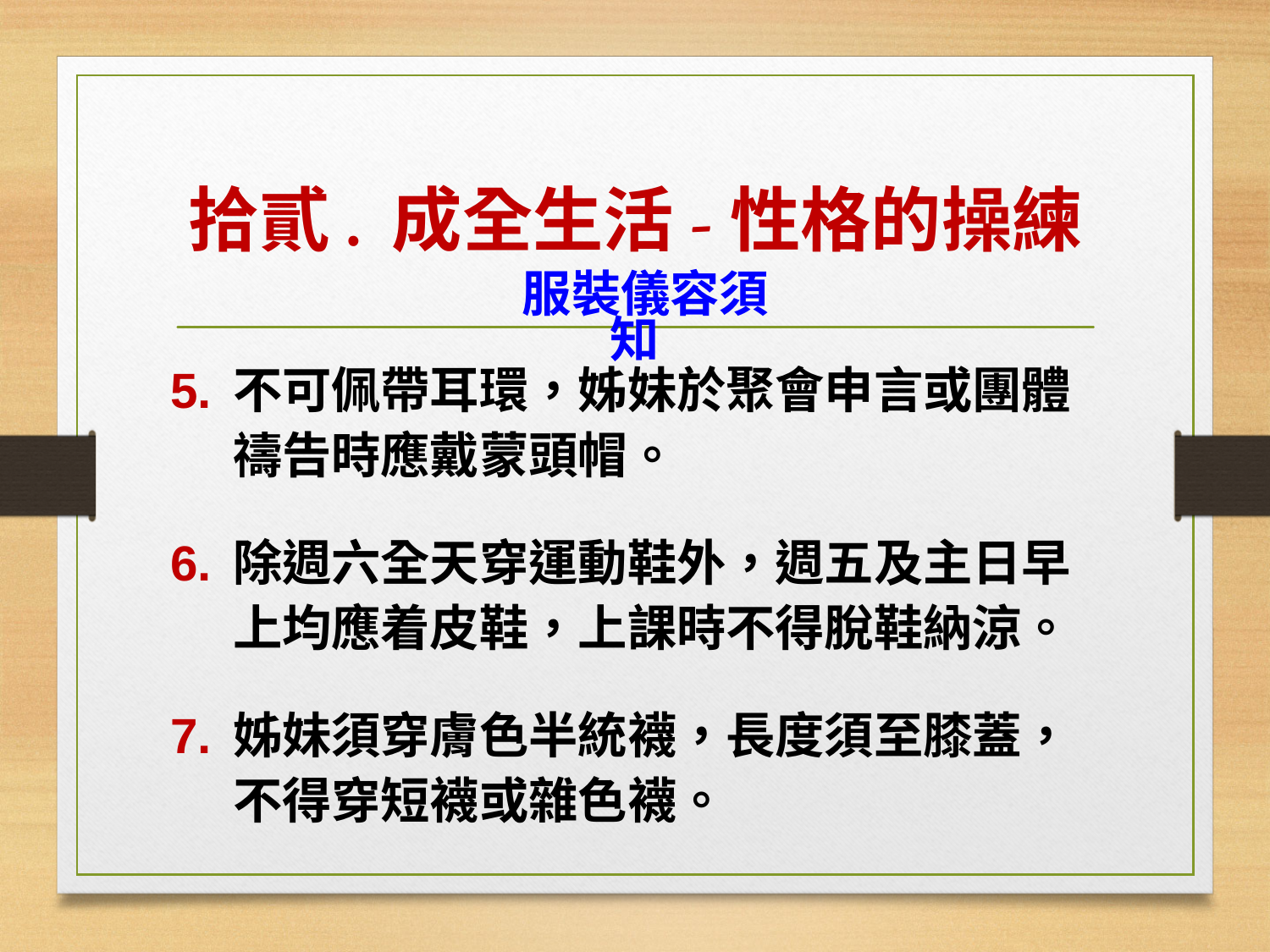

# 拾貳. 成全生活-性格的操練
服裝儀容須知
5.	不可佩帶耳環，姊妹於聚會申言或團體禱告時應戴蒙頭帽。
6.	除週六全天穿運動鞋外，週五及主日早上均應着皮鞋，上課時不得脫鞋納涼。
7.	姊妹須穿膚色半統襪，長度須至膝蓋，不得穿短襪或雜色襪。